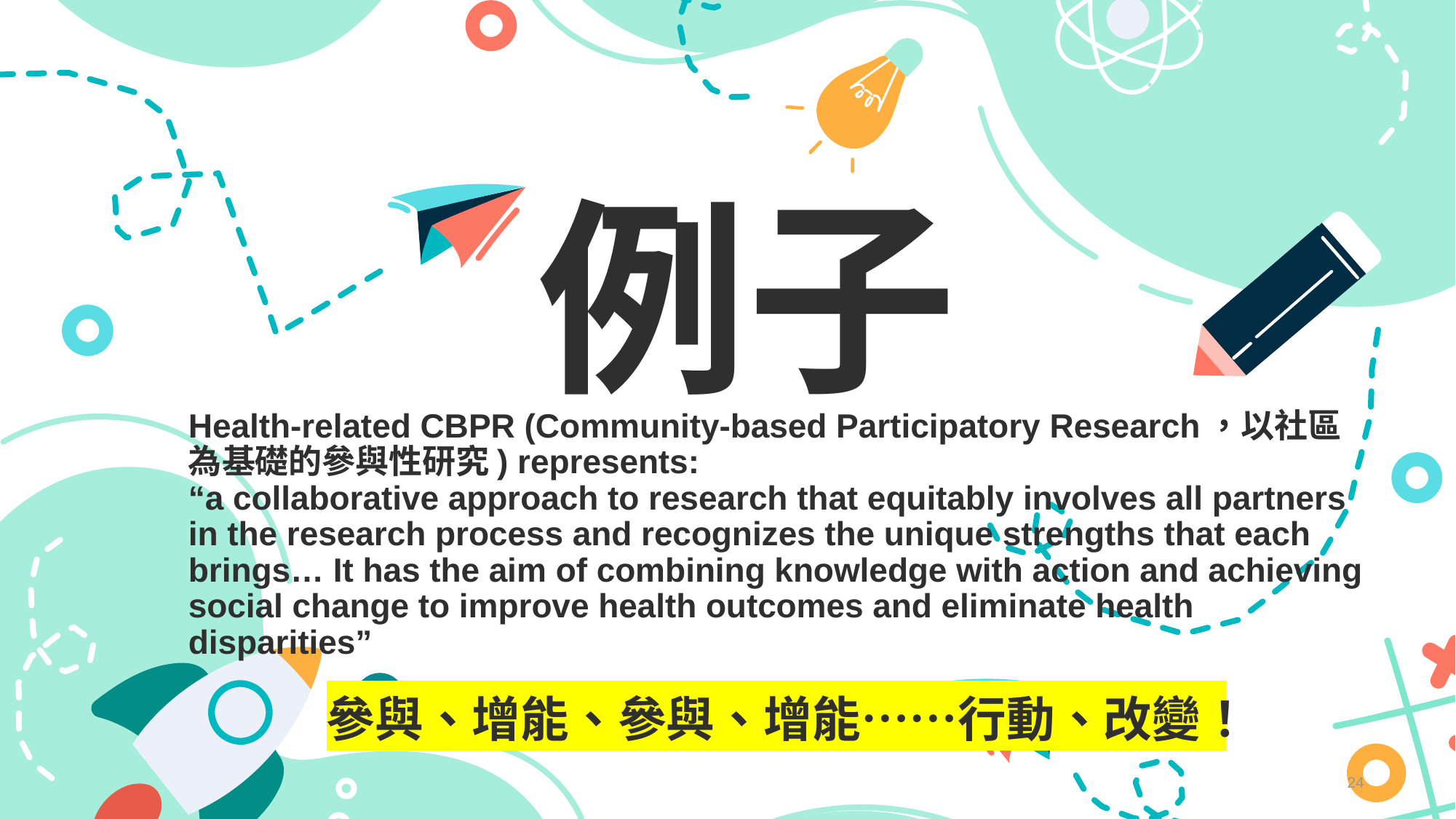

例子
# Health-related CBPR (Community-based Participatory Research，以社區為基礎的參與性研究) represents: “a collaborative approach to research that equitably involves all partners in the research process and recognizes the unique strengths that each brings… It has the aim of combining knowledge with action and achieving social change to improve health outcomes and eliminate health disparities”
參與、增能、參與、增能……行動、改變！
24